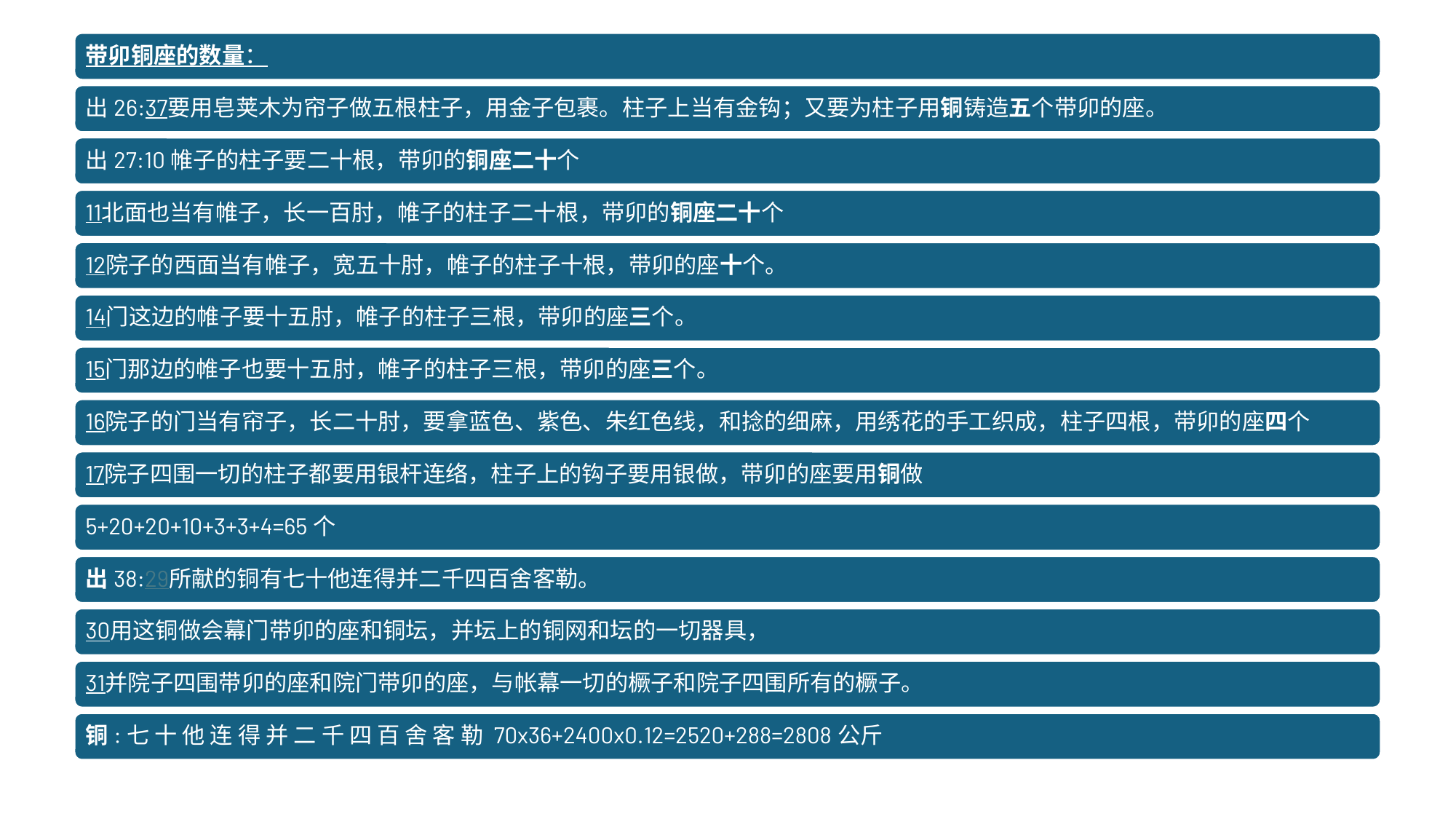

带卯铜座的数量：
出26:37要用皂荚木为帘子做五根柱子，用金子包裹。柱子上当有金钩；又要为柱子用铜铸造五个带卯的座。
出27:10帷子的柱子要二十根，带卯的铜座二十个
11北面也当有帷子，长一百肘，帷子的柱子二十根，带卯的铜座二十个
12院子的西面当有帷子，宽五十肘，帷子的柱子十根，带卯的座十个。
14门这边的帷子要十五肘，帷子的柱子三根，带卯的座三个。
15门那边的帷子也要十五肘，帷子的柱子三根，带卯的座三个。
16院子的门当有帘子，长二十肘，要拿蓝色、紫色、朱红色线，和捻的细麻，用绣花的手工织成，柱子四根，带卯的座四个
17院子四围一切的柱子都要用银杆连络，柱子上的钩子要用银做，带卯的座要用铜做
5+20+20+10+3+3+4=65个
出38:29所献的铜有七十他连得并二千四百舍客勒。
30用这铜做会幕门带卯的座和铜坛，并坛上的铜网和坛的一切器具，
31并院子四围带卯的座和院门带卯的座，与帐幕一切的橛子和院子四围所有的橛子。
铜:七 十 他 连 得 并 二 千 四 百 舍 客 勒 70x36+2400x0.12=2520+288=2808公斤